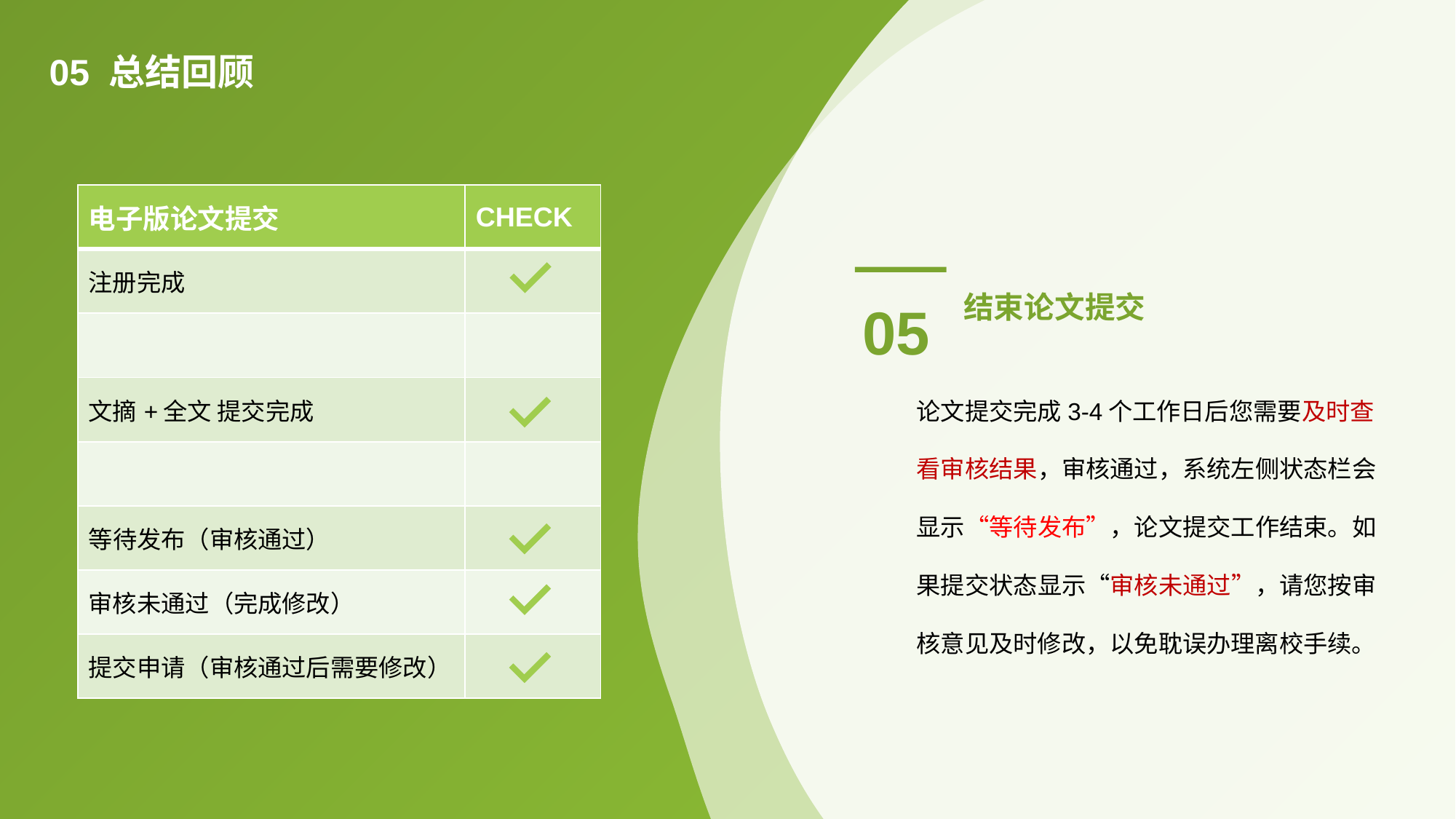

05 总结回顾
| 电子版论文提交 | CHECK |
| --- | --- |
| 注册完成 |  |
|  |  |
| 文摘+全文 提交完成 |  |
|  |  |
| 等待发布（审核通过） |  |
| 审核未通过（完成修改） |  |
| 提交申请（审核通过后需要修改） |  |

05

结束论文提交
论文提交完成3-4个工作日后您需要及时查看审核结果，审核通过，系统左侧状态栏会显示“等待发布”，论文提交工作结束。如果提交状态显示“审核未通过”，请您按审核意见及时修改，以免耽误办理离校手续。